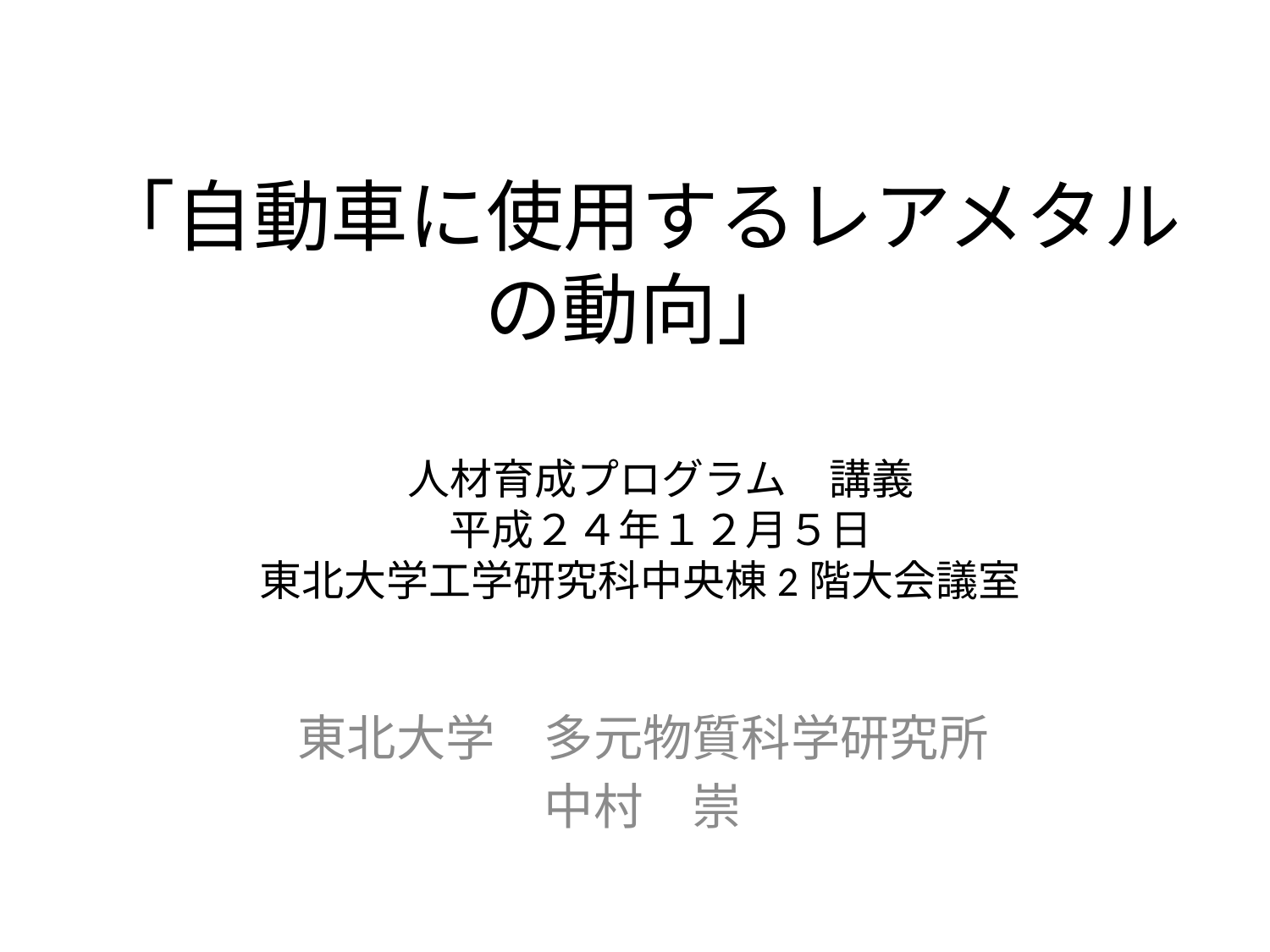

# 「自動車に使用するレアメタルの動向」
人材育成プログラム　講義
平成２４年１２月５日
東北大学工学研究科中央棟2階大会議室
東北大学　多元物質科学研究所
中村　崇